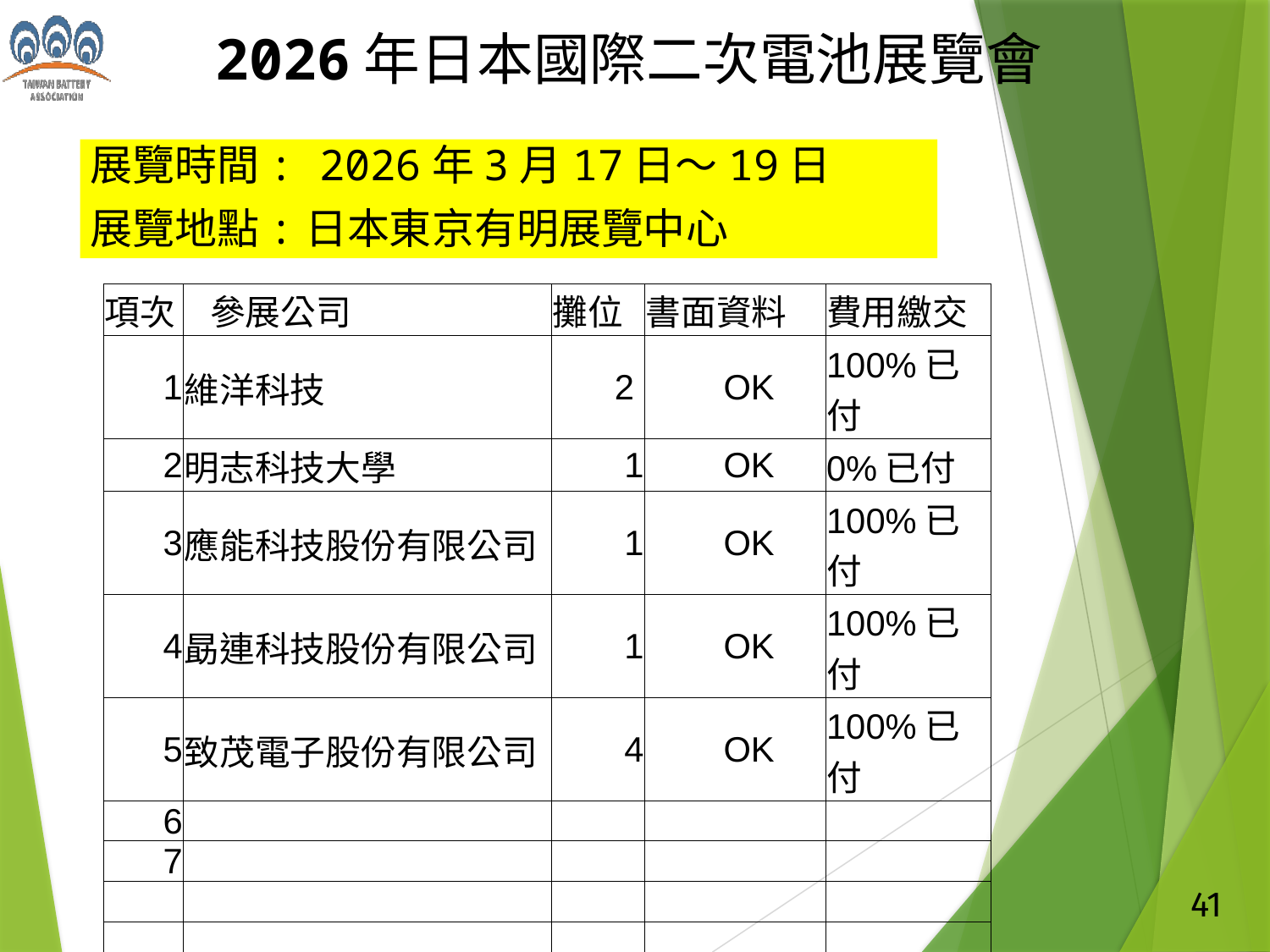

2026年日本國際二次電池展覽會
展覽時間: 2026年3月17日～19日
展覽地點:日本東京有明展覽中心
| 項次 | 參展公司 | 攤位 | 書面資料 | 費用繳交 |
| --- | --- | --- | --- | --- |
| 1 | 維洋科技 | 2 | OK | 100%已付 |
| 2 | 明志科技大學 | 1 | OK | 0%已付 |
| 3 | 應能科技股份有限公司 | 1 | OK | 100%已付 |
| 4 | 勗連科技股份有限公司 | 1 | OK | 100%已付 |
| 5 | 致茂電子股份有限公司 | 4 | OK | 100%已付 |
| 6 |  |  |  |  |
| 7 |  |  |  |  |
|  |  |  |  |  |
|  |  |  |  |  |
|  | 合計 | 9 |  |  |

41